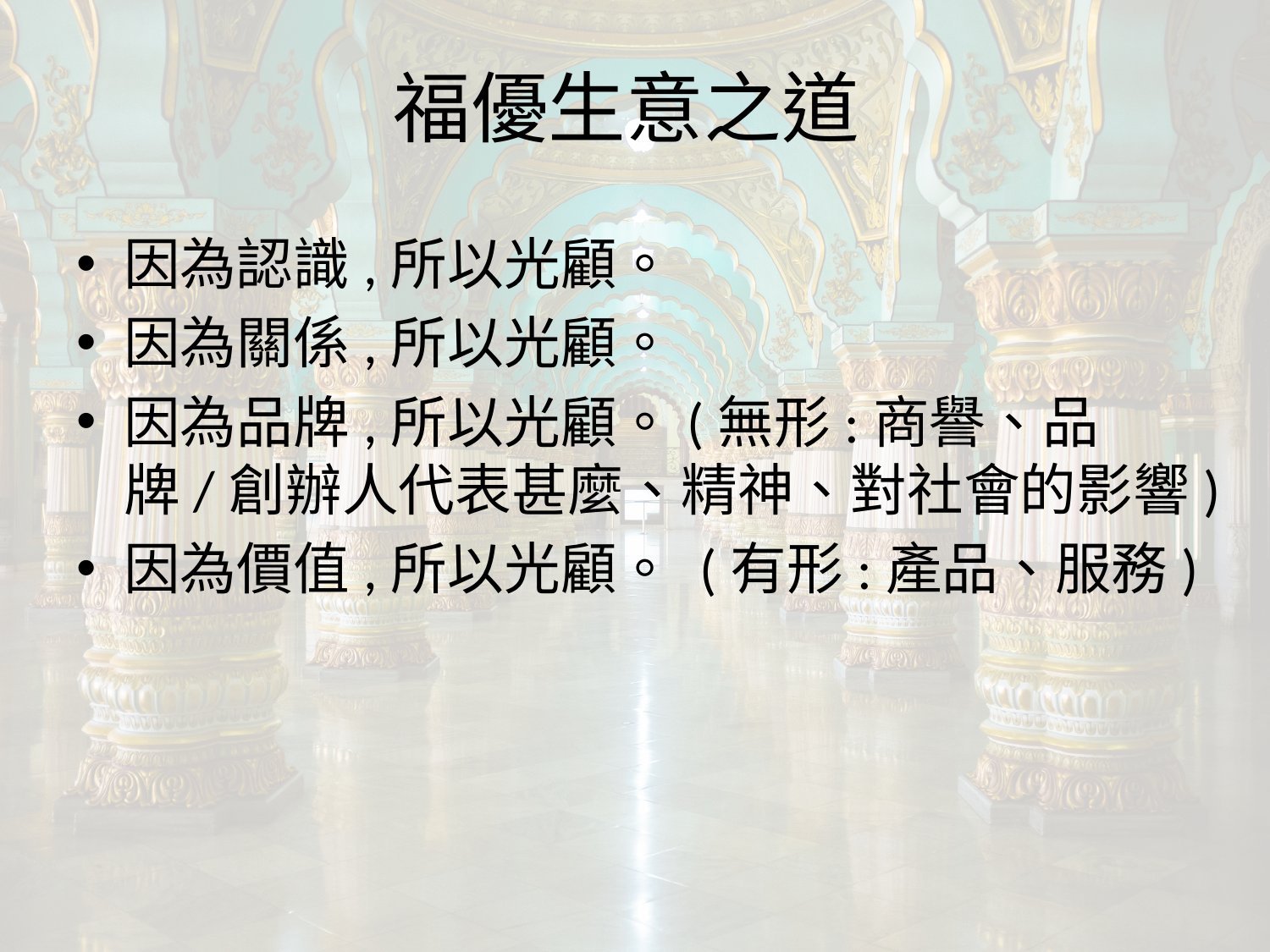

# 福優生意之道
因為認識,所以光顧。
因為關係,所以光顧。
因為品牌,所以光顧。(無形:商譽、品牌/創辦人代表甚麼、精神、對社會的影響)
因為價值,所以光顧。 (有形:產品、服務)